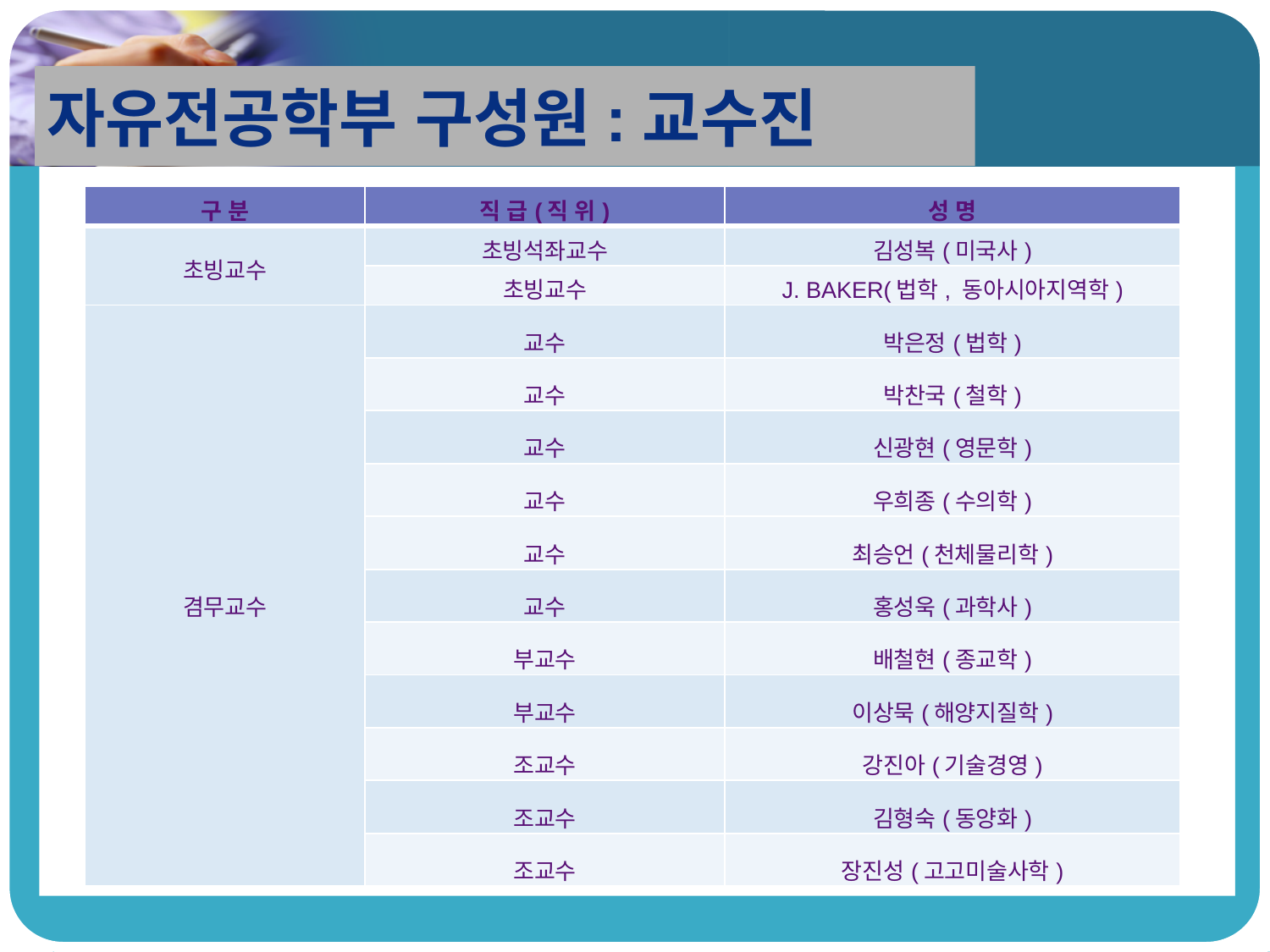

자유전공학부 구성원:교수진
| 구 분 | 직 급(직 위) | 성 명 |
| --- | --- | --- |
| 초빙교수 | 초빙석좌교수 | 김성복(미국사) |
|  | 초빙교수 | J. BAKER(법학, 동아시아지역학) |
| 겸무교수 | 교수 | 박은정(법학) |
|  | 교수 | 박찬국(철학) |
|  | 교수 | 신광현(영문학) |
|  | 교수 | 우희종(수의학) |
|  | 교수 | 최승언(천체물리학) |
|  | 교수 | 홍성욱(과학사) |
|  | 부교수 | 배철현(종교학) |
|  | 부교수 | 이상묵(해양지질학) |
|  | 조교수 | 강진아(기술경영) |
|  | 조교수 | 김형숙(동양화) |
|  | 조교수 | 장진성(고고미술사학) |